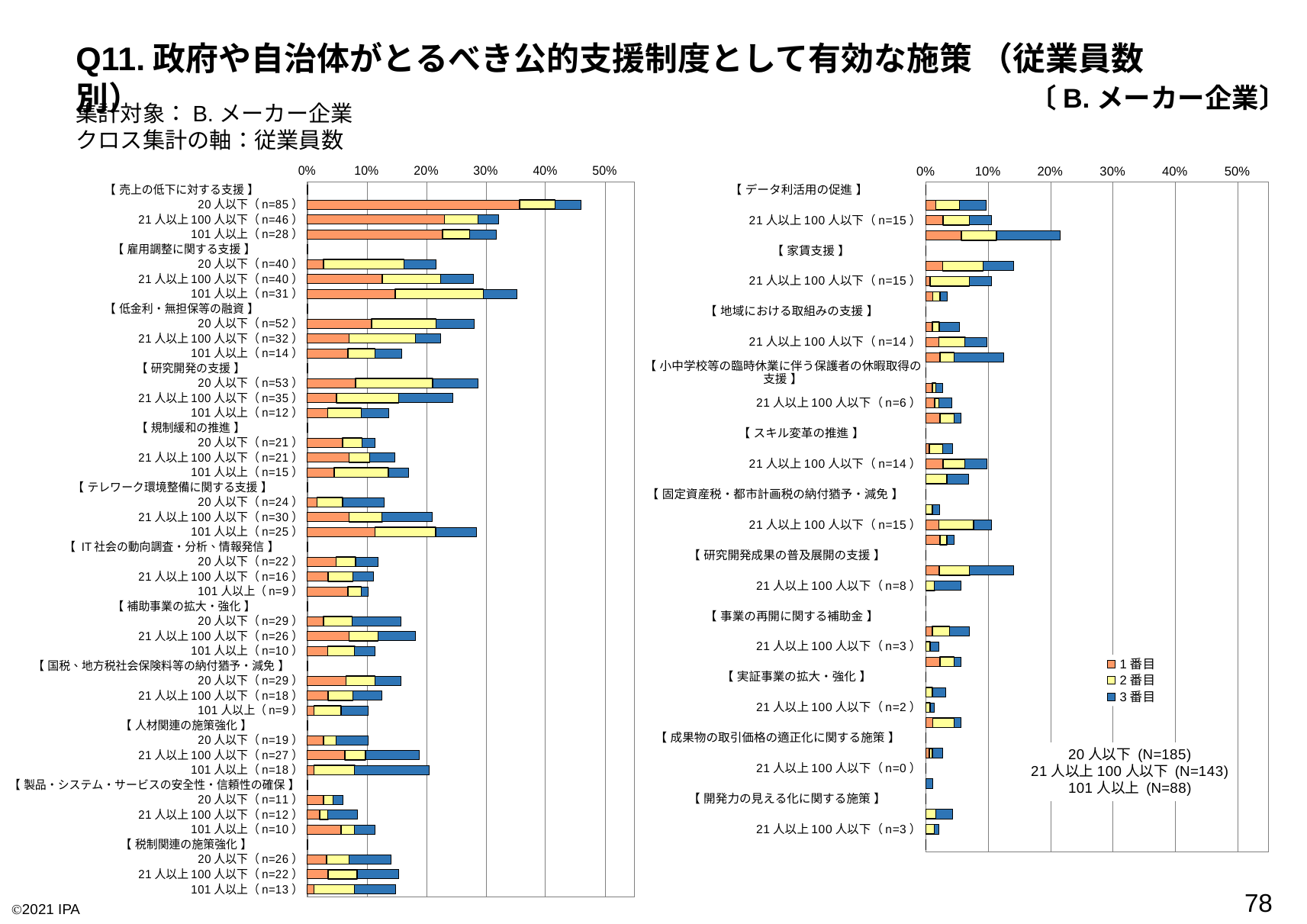

Q11.政府や自治体がとるべき公的支援制度として有効な施策 （従業員数別）
〔B.メーカー企業〕
集計対象：B.メーカー企業
クロス集計の軸：従業員数

### Chart

| Category | 1番目 | 2番目 | 3番目 |
|---|---|---|---|
| 【 売上の低下に対する支援 】              | 0.0 | 0.0 | 0.0 |
| 20人以下（n=85） | 0.3567567567567568 | 0.05945945945945946 | 0.043243243243243246 |
| 21人以上100人以下（n=46） | 0.23076923076923078 | 0.055944055944055944 | 0.03496503496503497 |
| 101人以上（n=28） | 0.22727272727272727 | 0.045454545454545456 | 0.045454545454545456 |
| 【 雇用調整に関する支援 】               | 0.0 | 0.0 | 0.0 |
| 20人以下（n=40） | 0.02702702702702703 | 0.13513513513513514 | 0.05405405405405406 |
| 21人以上100人以下（n=40） | 0.1258741258741259 | 0.0979020979020979 | 0.055944055944055944 |
| 101人以上（n=31） | 0.14772727272727273 | 0.14772727272727273 | 0.056818181818181816 |
| 【 低金利・無担保等の融資 】              | 0.0 | 0.0 | 0.0 |
| 20人以下（n=52） | 0.10810810810810811 | 0.10810810810810811 | 0.06486486486486487 |
| 21人以上100人以下（n=32） | 0.06993006993006994 | 0.11188811188811189 | 0.04195804195804196 |
| 101人以上（n=14） | 0.06818181818181818 | 0.045454545454545456 | 0.045454545454545456 |
| 【 研究開発の支援 】                  | 0.0 | 0.0 | 0.0 |
| 20人以下（n=53） | 0.08108108108108109 | 0.12972972972972974 | 0.07567567567567568 |
| 21人以上100人以下（n=35） | 0.04895104895104895 | 0.1048951048951049 | 0.09090909090909091 |
| 101人以上（n=12） | 0.03409090909090909 | 0.056818181818181816 | 0.045454545454545456 |
| 【 規制緩和の推進 】                  | 0.0 | 0.0 | 0.0 |
| 20人以下（n=21） | 0.05945945945945946 | 0.032432432432432434 | 0.021621621621621623 |
| 21人以上100人以下（n=21） | 0.06993006993006994 | 0.03496503496503497 | 0.04195804195804196 |
| 101人以上（n=15） | 0.045454545454545456 | 0.09090909090909091 | 0.03409090909090909 |
| 【 テレワーク環境整備に関する支援 】          | 0.0 | 0.0 | 0.0 |
| 20人以下（n=24） | 0.016216216216216217 | 0.043243243243243246 | 0.07027027027027027 |
| 21人以上100人以下（n=30） | 0.06993006993006994 | 0.055944055944055944 | 0.08391608391608392 |
| 101人以上（n=25） | 0.11363636363636363 | 0.10227272727272728 | 0.06818181818181818 |
| 【 IT社会の動向調査・分析、情報発信 】        | 0.0 | 0.0 | 0.0 |
| 20人以下（n=22） | 0.04864864864864865 | 0.032432432432432434 | 0.03783783783783784 |
| 21人以上100人以下（n=16） | 0.03496503496503497 | 0.04195804195804196 | 0.03496503496503497 |
| 101人以上（n=9） | 0.06818181818181818 | 0.022727272727272728 | 0.011363636363636364 |
| 【 補助事業の拡大・強化 】               | 0.0 | 0.0 | 0.0 |
| 20人以下（n=29） | 0.02702702702702703 | 0.04864864864864865 | 0.08108108108108109 |
| 21人以上100人以下（n=26） | 0.06993006993006994 | 0.04895104895104895 | 0.06293706293706294 |
| 101人以上（n=10） | 0.03409090909090909 | 0.045454545454545456 | 0.03409090909090909 |
| 【 国税、地方税社会保険料等の納付猶予・減免 】     | 0.0 | 0.0 | 0.0 |
| 20人以下（n=29） | 0.06486486486486487 | 0.04864864864864865 | 0.043243243243243246 |
| 21人以上100人以下（n=18） | 0.03496503496503497 | 0.04195804195804196 | 0.04895104895104895 |
| 101人以上（n=9） | 0.011363636363636364 | 0.045454545454545456 | 0.045454545454545456 |
| 【 人材関連の施策強化 】                | 0.0 | 0.0 | 0.0 |
| 20人以下（n=19） | 0.02702702702702703 | 0.021621621621621623 | 0.05405405405405406 |
| 21人以上100人以下（n=27） | 0.06293706293706294 | 0.03496503496503497 | 0.09090909090909091 |
| 101人以上（n=18） | 0.011363636363636364 | 0.06818181818181818 | 0.125 |
| 【 製品・システム・サービスの安全性・信頼性の確保 】  | 0.0 | 0.0 | 0.0 |
| 20人以下（n=11） | 0.02702702702702703 | 0.016216216216216217 | 0.016216216216216217 |
| 21人以上100人以下（n=12） | 0.02097902097902098 | 0.013986013986013986 | 0.04895104895104895 |
| 101人以上（n=10） | 0.056818181818181816 | 0.022727272727272728 | 0.03409090909090909 |
| 【 税制関連の施策強化 】                | 0.0 | 0.0 | 0.0 |
| 20人以下（n=26） | 0.032432432432432434 | 0.03783783783783784 | 0.07027027027027027 |
| 21人以上100人以下（n=22） | 0.03496503496503497 | 0.04895104895104895 | 0.06993006993006994 |
| 101人以上（n=13） | 0.011363636363636364 | 0.06818181818181818 | 0.06818181818181818 |

### Chart:

| Category | 1番目 | 2番目 | 3番目 |
|---|---|---|---|
| 【 データ利活用の促進 】                | 0.0 | 0.0 | 0.0 |
| 20人以下（n=18） | 0.016216216216216217 | 0.03783783783783784 | 0.043243243243243246 |
| 21人以上100人以下（n=15） | 0.027972027972027972 | 0.04195804195804196 | 0.03496503496503497 |
| 101人以上（n=19） | 0.056818181818181816 | 0.056818181818181816 | 0.10227272727272728 |
| 【 家賃支援 】                     | 0.0 | 0.0 | 0.0 |
| 20人以下（n=26） | 0.02702702702702703 | 0.06486486486486487 | 0.04864864864864865 |
| 21人以上100人以下（n=15） | 0.006993006993006993 | 0.06293706293706294 | 0.03496503496503497 |
| 101人以上（n=3） | 0.011363636363636364 | 0.011363636363636364 | 0.011363636363636364 |
| 【 地域における取組みの支援 】             | 0.0 | 0.0 | 0.0 |
| 20人以下（n=10） | 0.010810810810810811 | 0.010810810810810811 | 0.032432432432432434 |
| 21人以上100人以下（n=14） | 0.02097902097902098 | 0.04195804195804196 | 0.03496503496503497 |
| 101人以上（n=11） | 0.022727272727272728 | 0.022727272727272728 | 0.07954545454545454 |
| 【 小中学校等の臨時休業に伴う保護者の休暇取得の支援 】 | 0.0 | 0.0 | 0.0 |
| 20人以下（n=5） | 0.010810810810810811 | 0.005405405405405406 | 0.010810810810810811 |
| 21人以上100人以下（n=6） | 0.013986013986013986 | 0.006993006993006993 | 0.02097902097902098 |
| 101人以上（n=5） | 0.022727272727272728 | 0.022727272727272728 | 0.011363636363636364 |
| 【 スキル変革の推進 】                 | 0.0 | 0.0 | 0.0 |
| 20人以下（n=8） | 0.005405405405405406 | 0.021621621621621623 | 0.016216216216216217 |
| 21人以上100人以下（n=14） | 0.027972027972027972 | 0.03496503496503497 | 0.03496503496503497 |
| 101人以上（n=6） | 0.0 | 0.03409090909090909 | 0.03409090909090909 |
| 【 固定資産税・都市計画税の納付猶予・減免 】      | 0.0 | 0.0 | 0.0 |
| 20人以下（n=4） | 0.0 | 0.010810810810810811 | 0.010810810810810811 |
| 21人以上100人以下（n=15） | 0.02097902097902098 | 0.055944055944055944 | 0.027972027972027972 |
| 101人以上（n=4） | 0.022727272727272728 | 0.011363636363636364 | 0.011363636363636364 |
| 【 研究開発成果の普及展開の支援 】           | 0.0 | 0.0 | 0.0 |
| 20人以下（n=26） | 0.021621621621621623 | 0.04864864864864865 | 0.07027027027027027 |
| 21人以上100人以下（n=8） | 0.0 | 0.013986013986013986 | 0.04195804195804196 |
| 101人以上（n=0） | 0.0 | 0.0 | 0.0 |
| 【 事業の再開に関する補助金 】             | 0.0 | 0.0 | 0.0 |
| 20人以下（n=13） | 0.010810810810810811 | 0.02702702702702703 | 0.032432432432432434 |
| 21人以上100人以下（n=3） | 0.0 | 0.006993006993006993 | 0.013986013986013986 |
| 101人以上（n=5） | 0.022727272727272728 | 0.022727272727272728 | 0.011363636363636364 |
| 【 実証事業の拡大・強化 】               | 0.0 | 0.0 | 0.0 |
| 20人以下（n=6） | 0.0 | 0.010810810810810811 | 0.021621621621621623 |
| 21人以上100人以下（n=2） | 0.0 | 0.006993006993006993 | 0.006993006993006993 |
| 101人以上（n=5） | 0.011363636363636364 | 0.03409090909090909 | 0.011363636363636364 |
| 【 成果物の取引価格の適正化に関する施策 】       | 0.0 | 0.0 | 0.0 |
| 20人以下（n=5） | 0.005405405405405406 | 0.005405405405405406 | 0.016216216216216217 |
| 21人以上100人以下（n=0） | 0.0 | 0.0 | 0.0 |
| 101人以上（n=1） | 0.0 | 0.0 | 0.011363636363636364 |
| 【 開発力の見える化に関する施策 】           | 0.0 | 0.0 | 0.0 |
| 20人以下（n=8） | 0.0 | 0.016216216216216217 | 0.02702702702702703 |
| 21人以上100人以下（n=3） | 0.0 | 0.013986013986013986 | 0.006993006993006993 |
| 101人以上（n=0） | 0.0 | 0.0 | 0.0 |